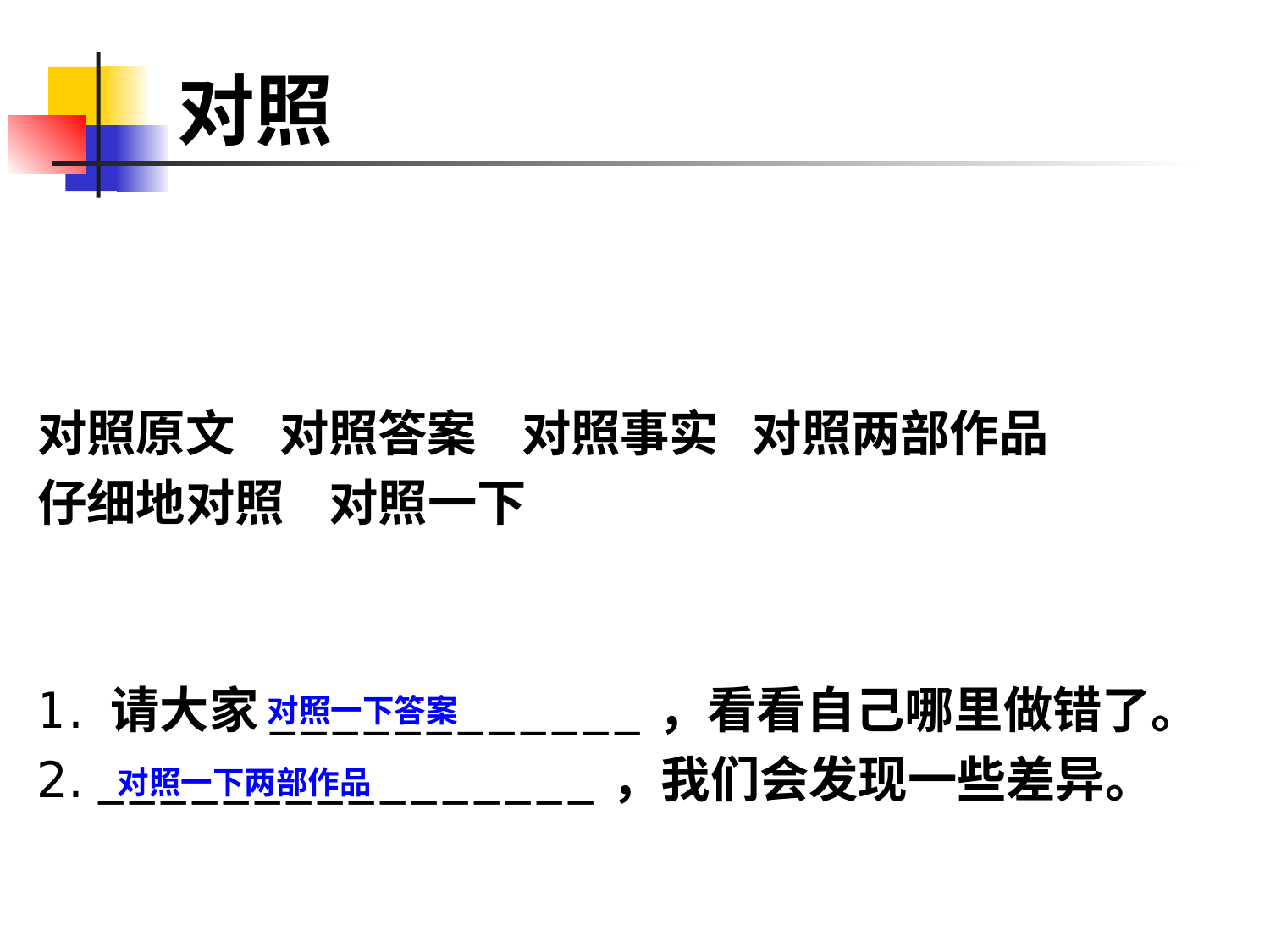

# 对照
对照原文    对照答案    对照事实   对照两部作品
仔细地对照    对照一下

1. 请大家____________，看看自己哪里做错了。
2. ________________，我们会发现一些差异。
对照一下答案
对照一下两部作品